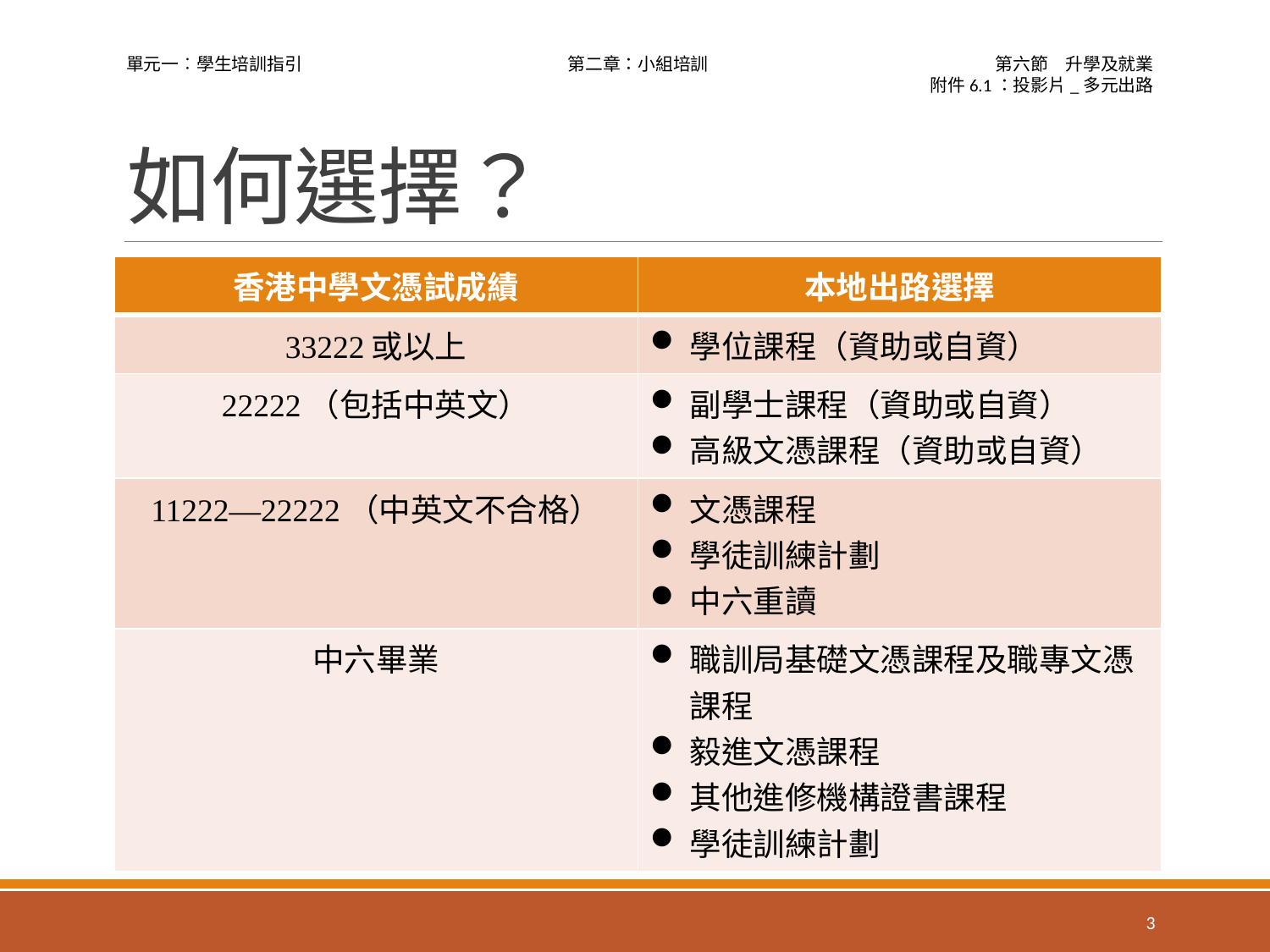

# 如何選擇？
| 香港中學文憑試成績 | 本地出路選擇 |
| --- | --- |
| 33222或以上 | 學位課程（資助或自資） |
| 22222（包括中英文） | 副學士課程（資助或自資） 高級文憑課程（資助或自資） |
| 11222—22222（中英文不合格） | 文憑課程 學徒訓練計劃 中六重讀 |
| 中六畢業 | 職訓局基礎文憑課程及職專文憑課程 毅進文憑課程 其他進修機構證書課程 學徒訓練計劃 |
3